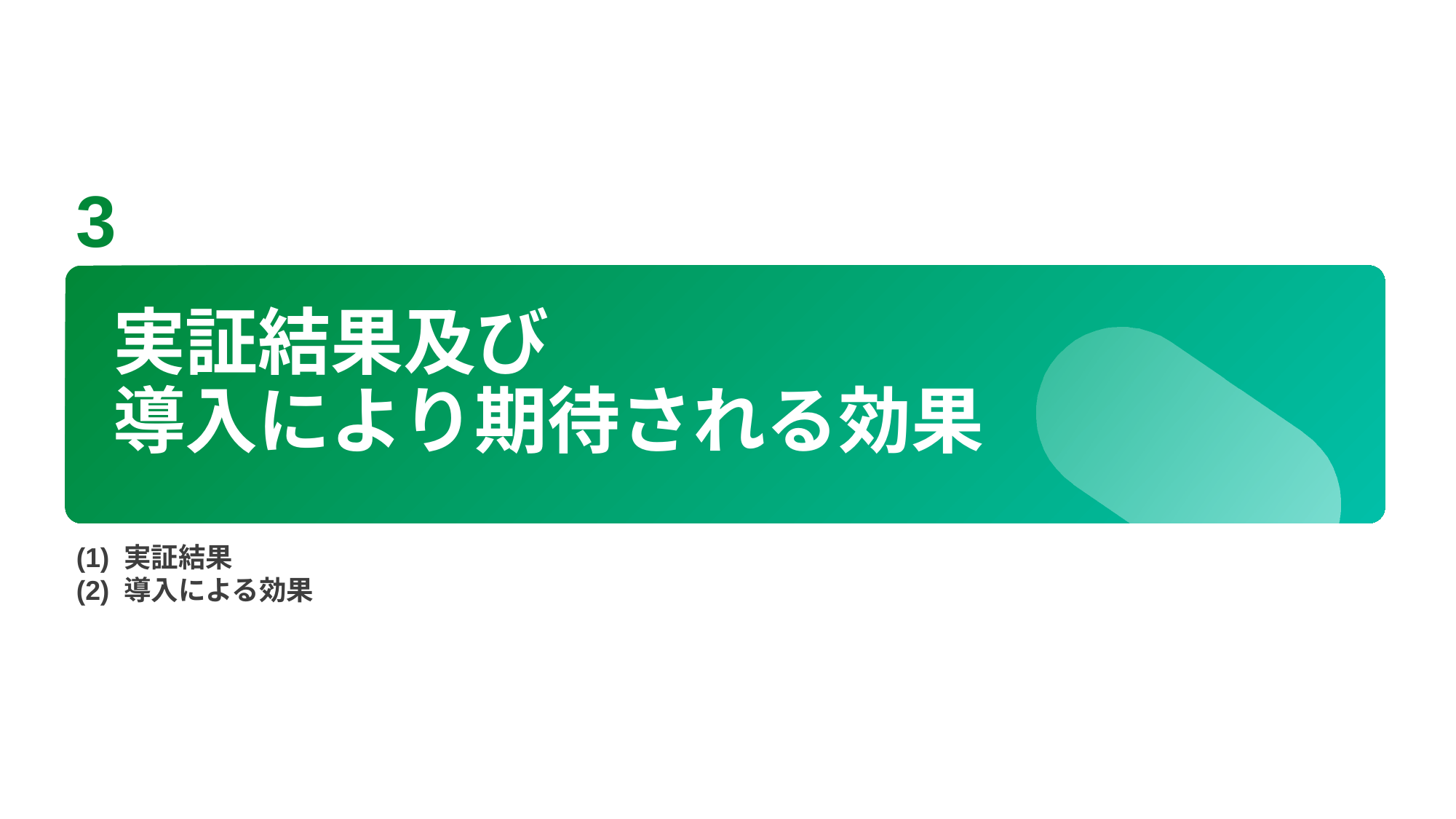

3
# 実証結果及び 導入により期待される効果
(1) 実証結果
(2) 導入による効果